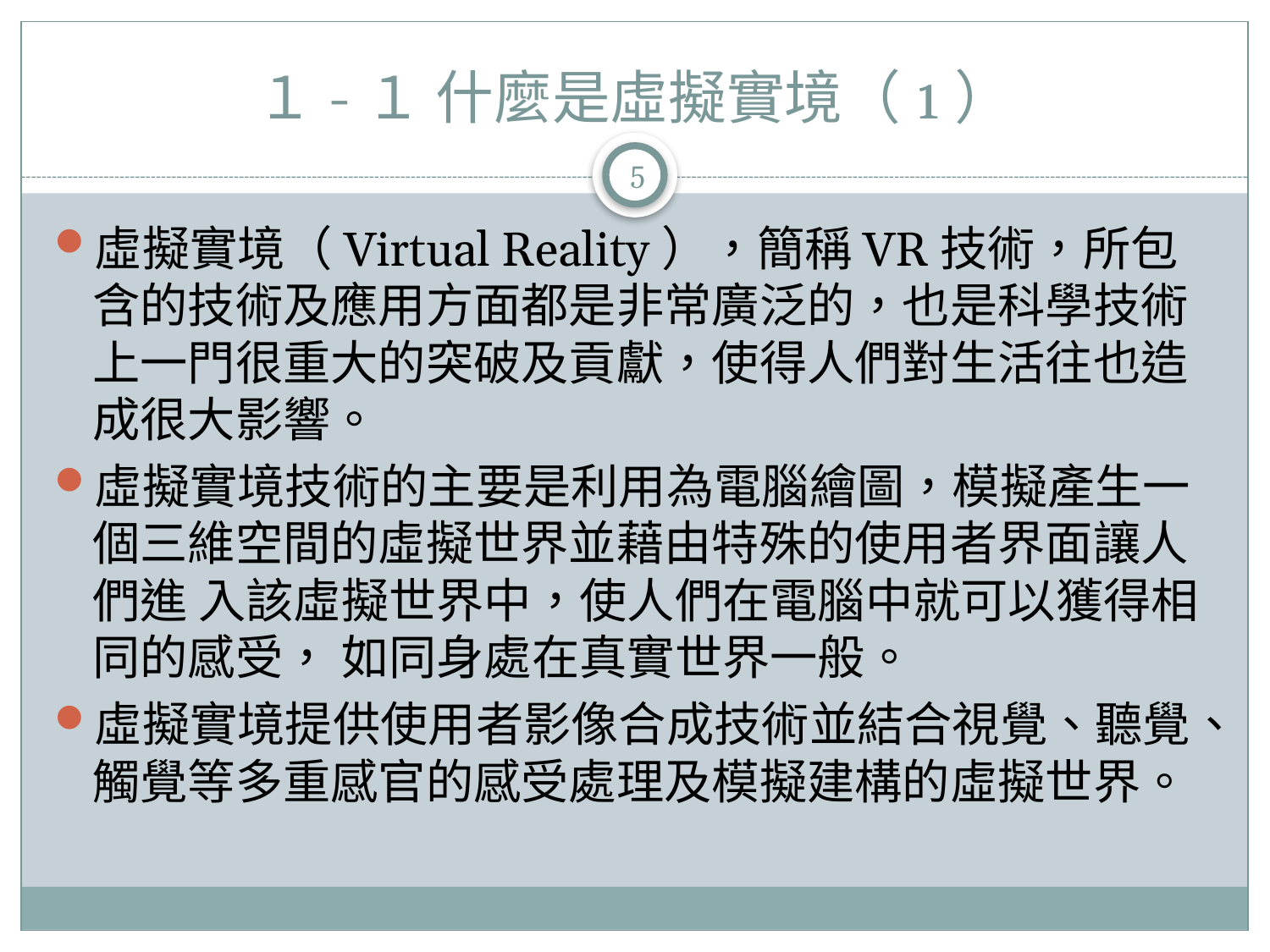

# １-１ 什麼是虛擬實境（1）
5
虛擬實境（Virtual Reality），簡稱VR技術，所包含的技術及應用方面都是非常廣泛的，也是科學技術上一門很重大的突破及貢獻，使得人們對生活往也造成很大影響。
虛擬實境技術的主要是利用為電腦繪圖，模擬產生一個三維空間的虛擬世界並藉由特殊的使用者界面讓人們進 入該虛擬世界中，使人們在電腦中就可以獲得相同的感受， 如同身處在真實世界一般。
虛擬實境提供使用者影像合成技術並結合視覺、聽覺、觸覺等多重感官的感受處理及模擬建構的虛擬世界。